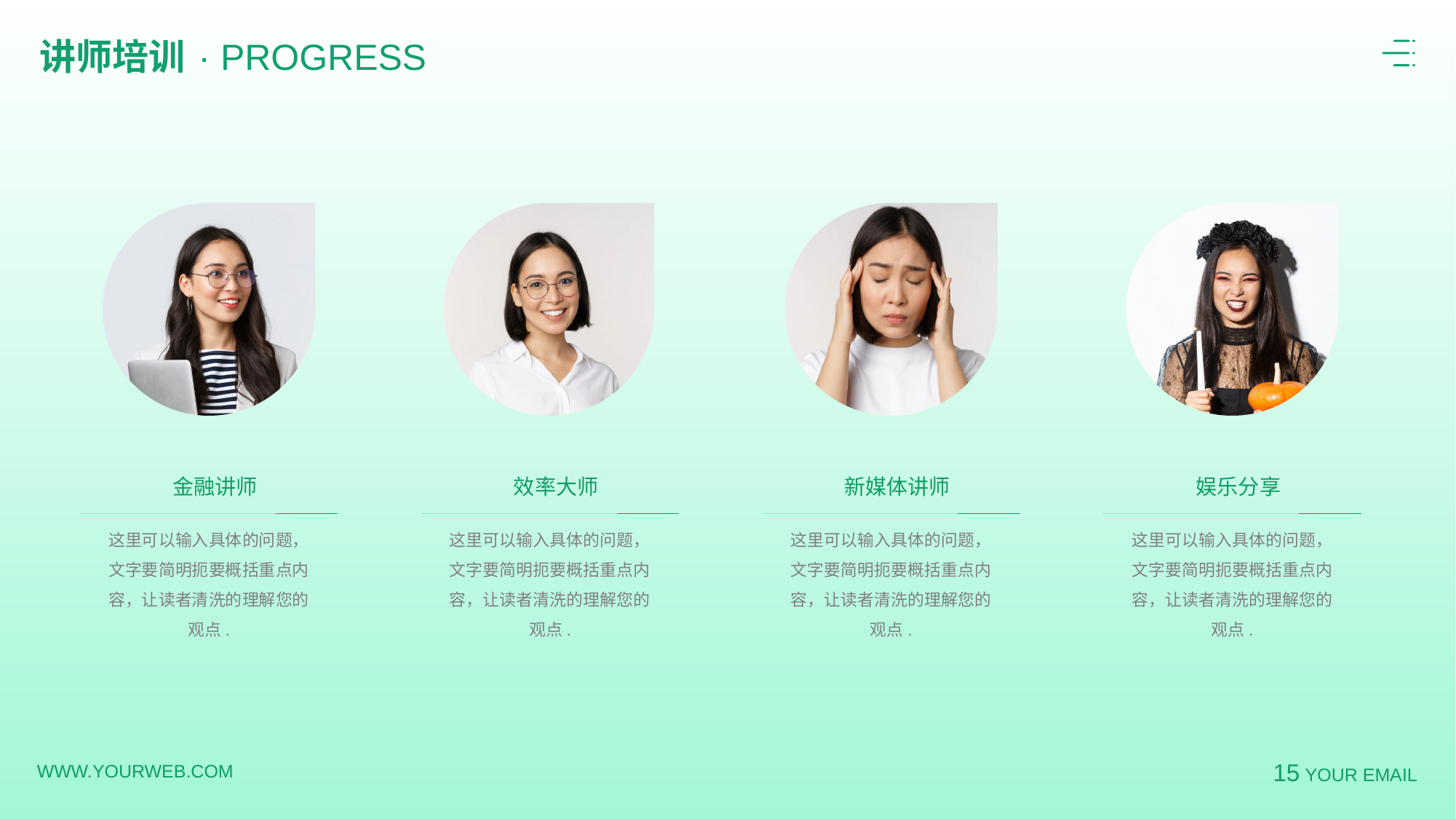

讲师培训
· PROGRESS

金融讲师
这里可以输入具体的问题，文字要简明扼要概括重点内容，让读者清洗的理解您的观点.

效率大师
这里可以输入具体的问题，文字要简明扼要概括重点内容，让读者清洗的理解您的观点.

新媒体讲师
这里可以输入具体的问题，文字要简明扼要概括重点内容，让读者清洗的理解您的观点.

娱乐分享
这里可以输入具体的问题，文字要简明扼要概括重点内容，让读者清洗的理解您的观点.

15